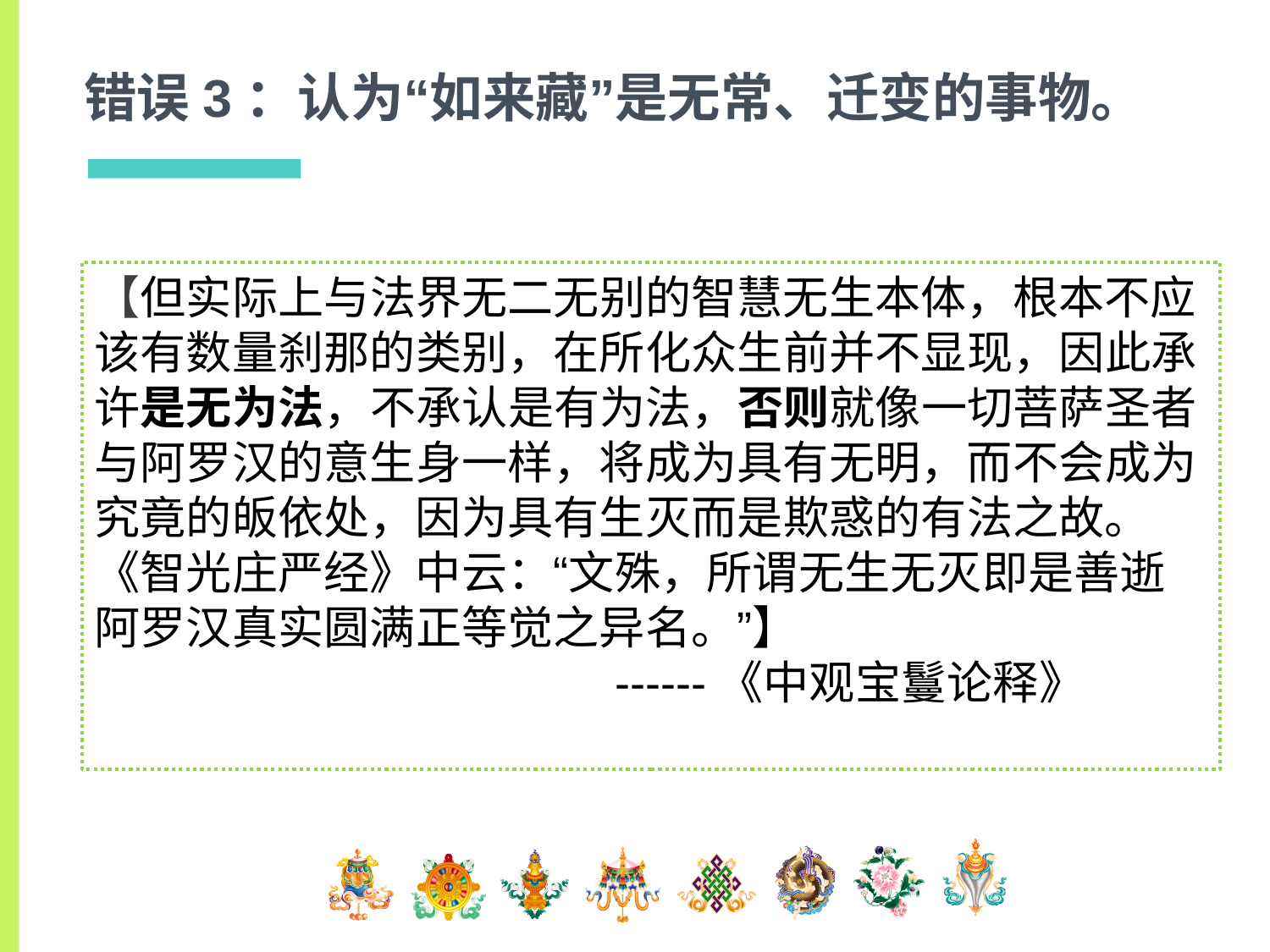

# 错误3：认为“如来藏”是无常、迁变的事物。
【但实际上与法界无二无别的智慧无生本体，根本不应该有数量刹那的类别，在所化众生前并不显现，因此承许是无为法，不承认是有为法，否则就像一切菩萨圣者与阿罗汉的意生身一样，将成为具有无明，而不会成为究竟的皈依处，因为具有生灭而是欺惑的有法之故。《智光庄严经》中云：“文殊，所谓无生无灭即是善逝阿罗汉真实圆满正等觉之异名。”】
                                         ------《中观宝鬘论释》